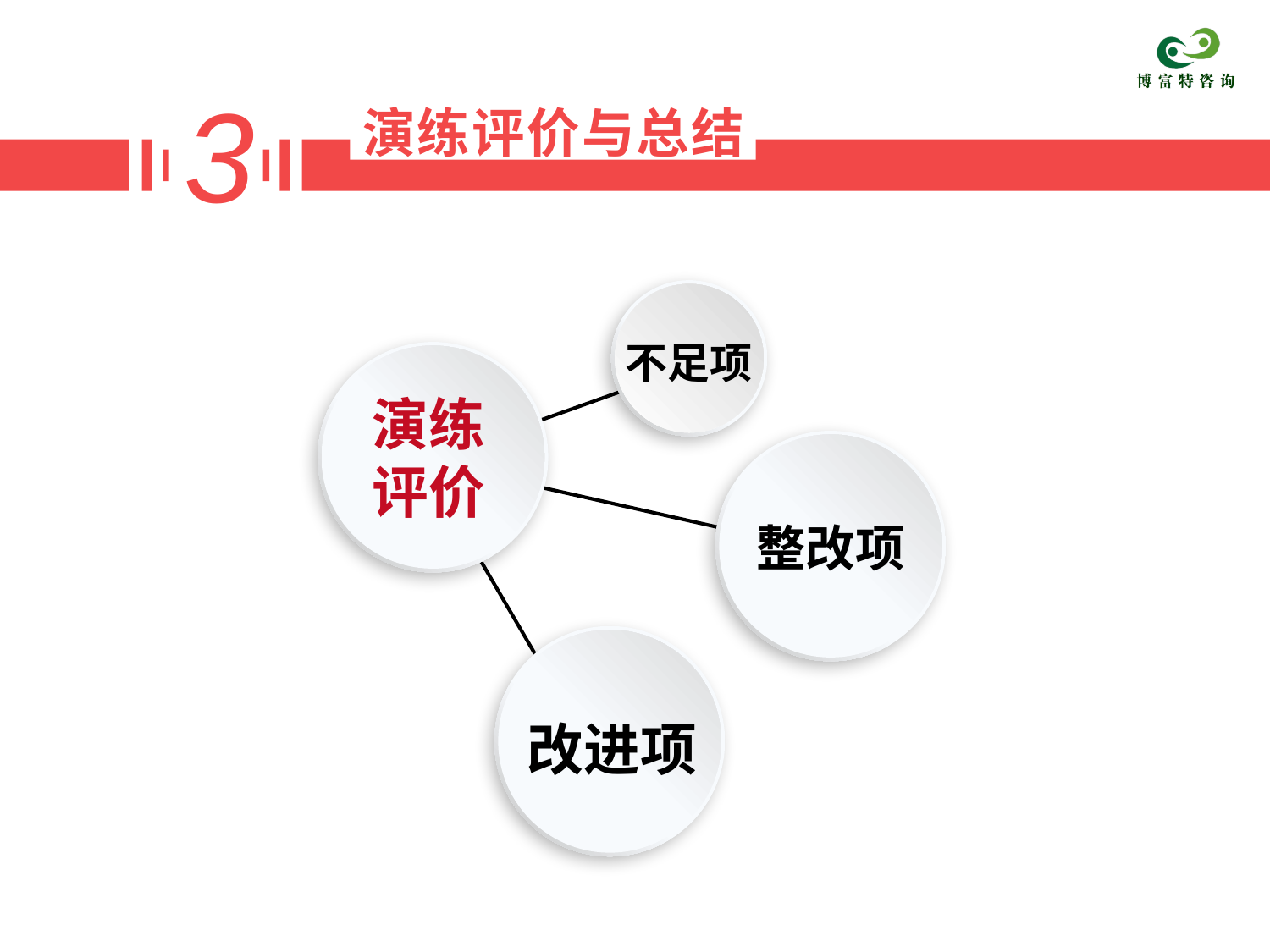

3

演练评价与总结

不足项

演练
评价

整改项

改进项